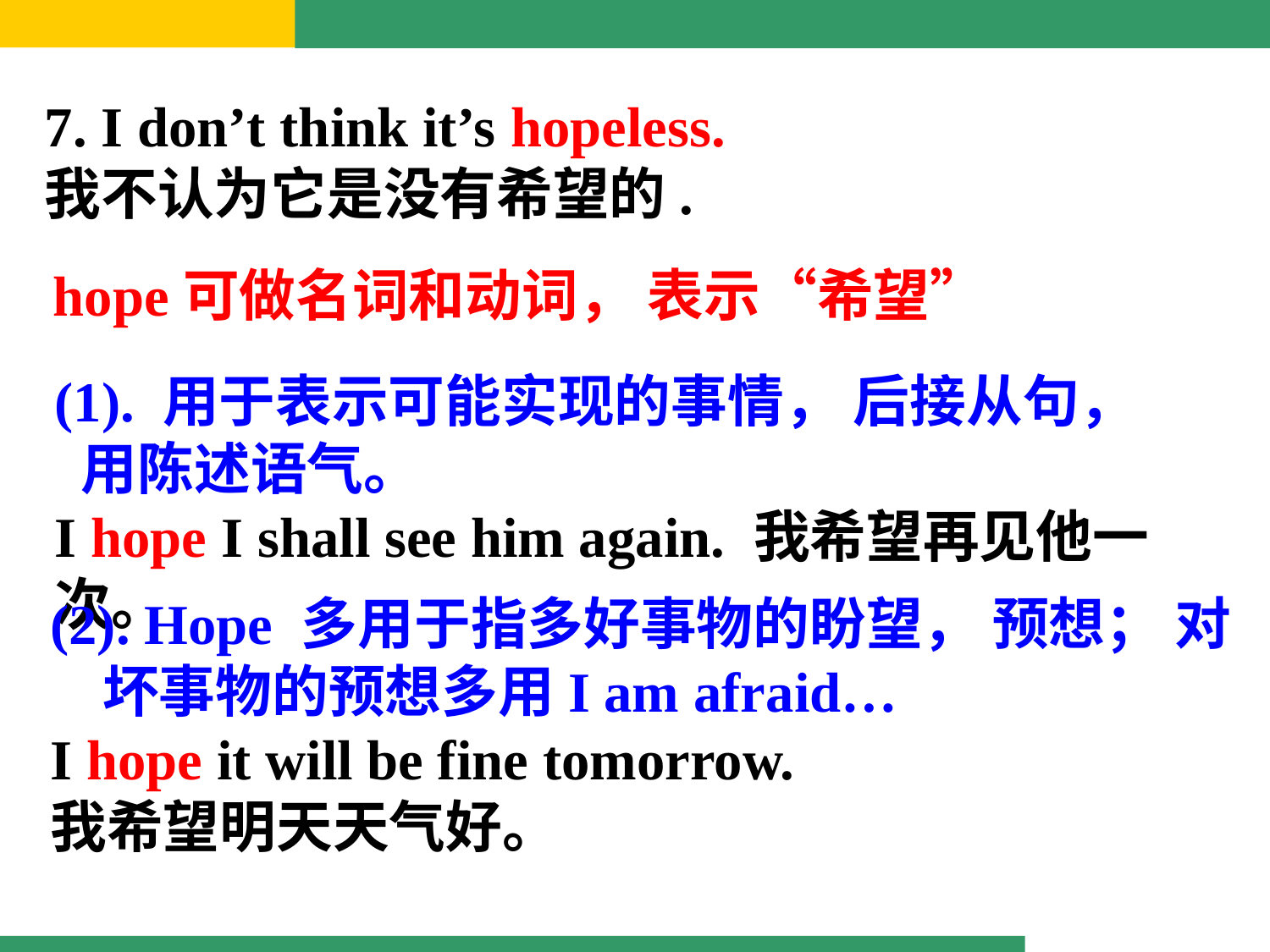

7. I don’t think it’s hopeless.
我不认为它是没有希望的.
hope可做名词和动词， 表示“希望”
(1). 用于表示可能实现的事情， 后接从句，
 用陈述语气。
I hope I shall see him again. 我希望再见他一次。
(2). Hope 多用于指多好事物的盼望， 预想； 对
   坏事物的预想多用I am afraid…
I hope it will be fine tomorrow.
我希望明天天气好。